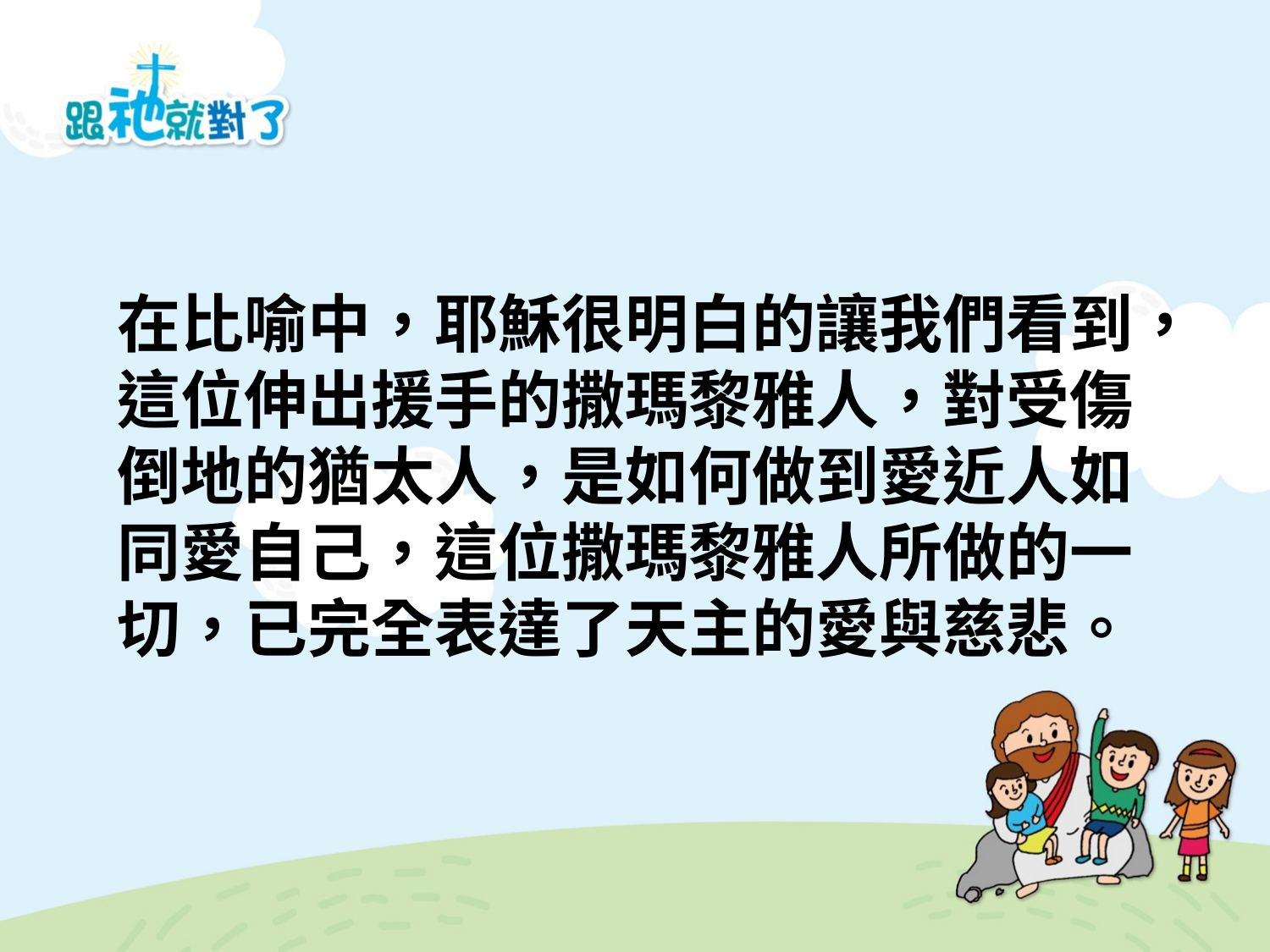

在比喻中，耶穌很明白的讓我們看到，這位伸出援手的撒瑪黎雅人，對受傷倒地的猶太人，是如何做到愛近人如同愛自己，這位撒瑪黎雅人所做的一切，已完全表達了天主的愛與慈悲。